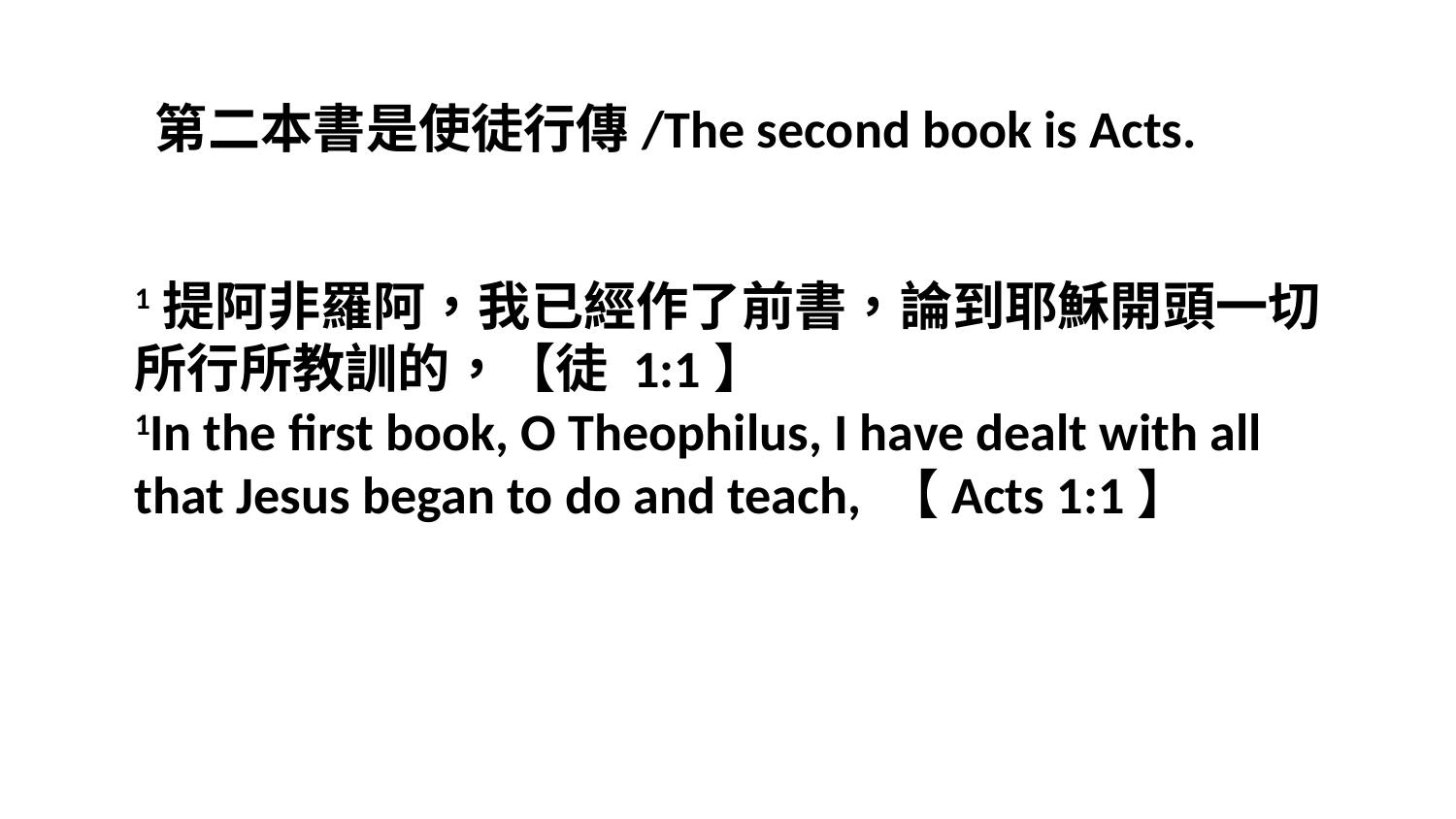

第二本書是使徒行傳/The second book is Acts.
1提阿非羅阿，我已經作了前書，論到耶穌開頭一切所行所教訓的，【徒 1:1】
1In the first book, O Theophilus, I have dealt with all that Jesus began to do and teach, 【Acts 1:1】